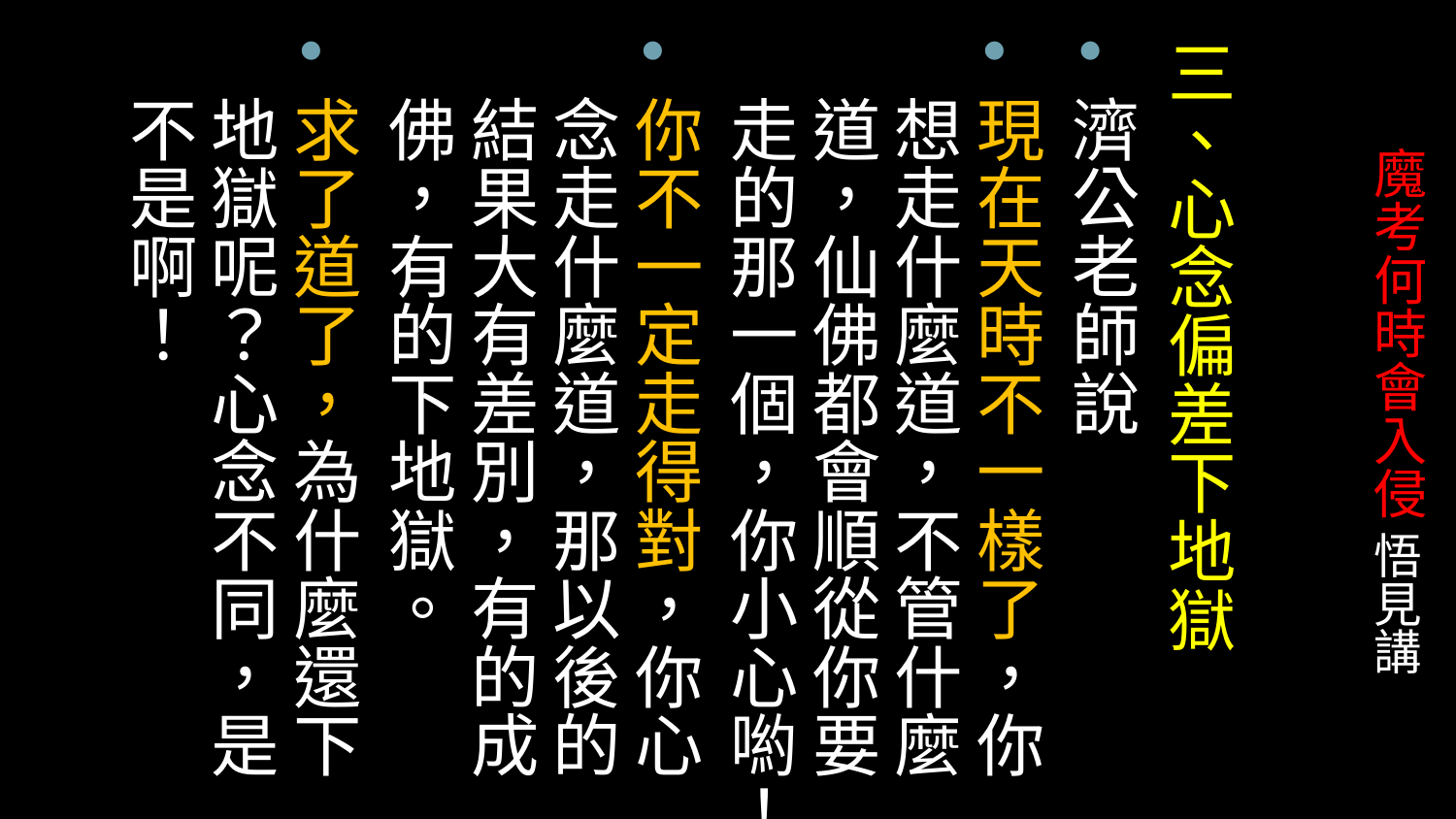

三、心念偏差下地獄
濟公老師說
現在天時不一樣了，你想走什麼道，不管什麼道，仙佛都會順從你要走的那一個，你小心喲！
你不一定走得對，你心念走什麼道，那以後的結果大有差別，有的成佛，有的下地獄。
求了道了，為什麼還下地獄呢？心念不同，是不是啊！

# 魔考何時會入侵 悟見講